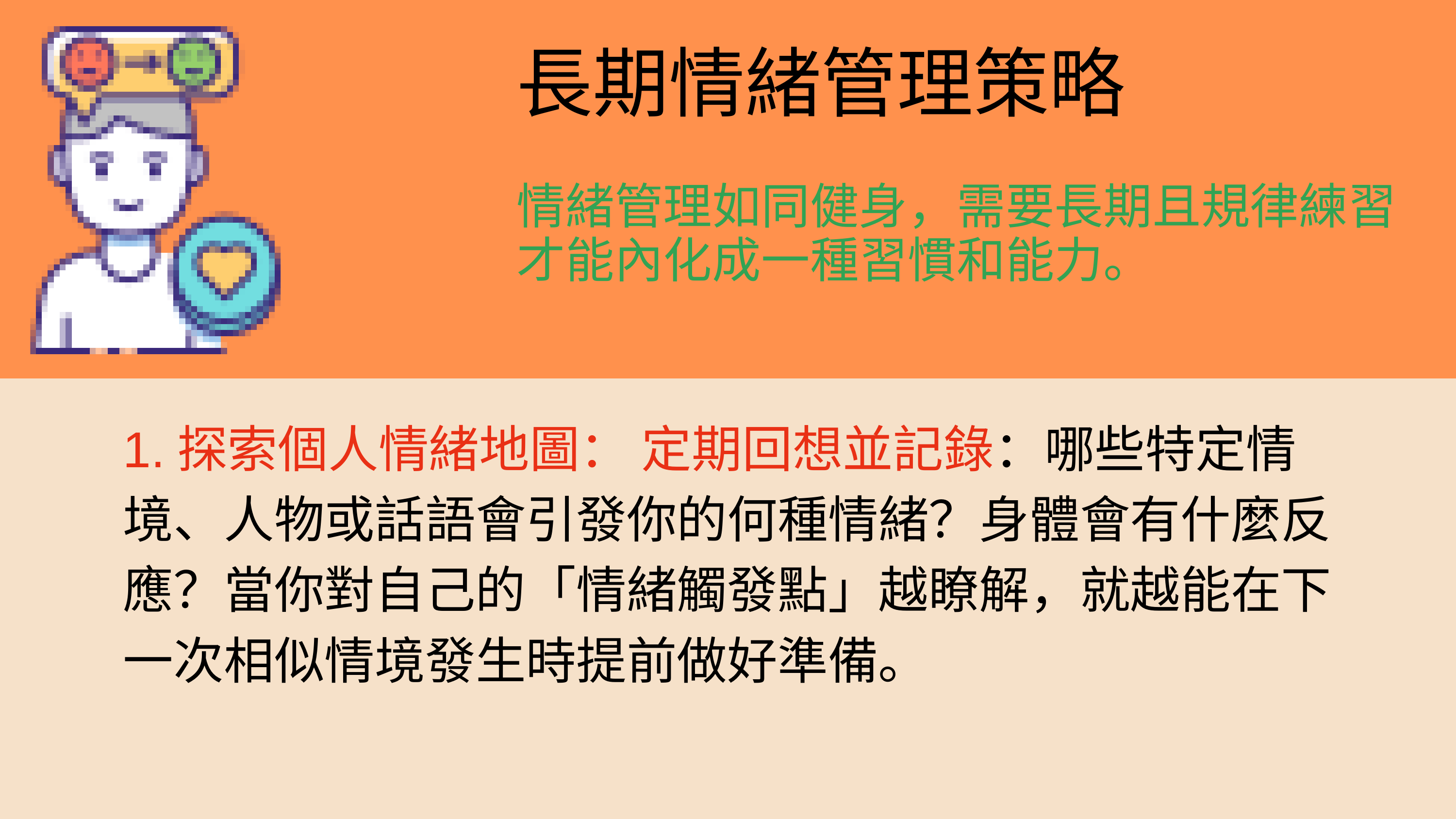

長期情緒管理策略

情緒管理如同健身，需要長期且規律練習才能內化成一種習慣和能力。
1.探索個人情緒地圖： 定期回想並記錄：哪些特定情境、人物或話語會引發你的何種情緒？身體會有什麼反應？當你對自己的「情緒觸發點」越瞭解，就越能在下一次相似情境發生時提前做好準備。